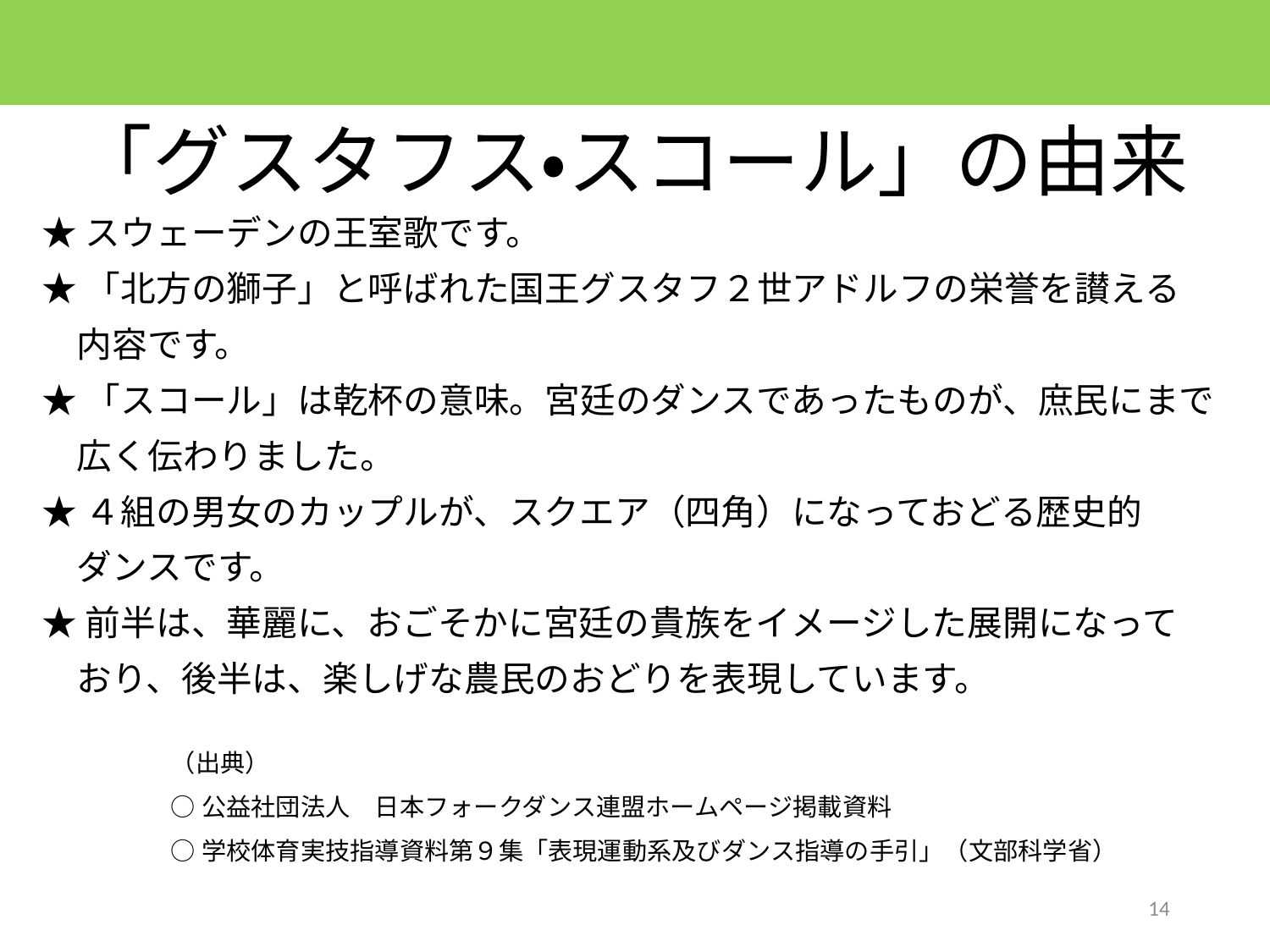

「グスタフス・スコール」の由来
★スウェーデンの王室歌です。
★「北方の獅子」と呼ばれた国王グスタフ２世アドルフの栄誉を讃える
　内容です。
★「スコール」は乾杯の意味。宮廷のダンスであったものが、庶民にまで
　広く伝わりました。
★４組の男女のカップルが、スクエア（四角）になっておどる歴史的
　ダンスです。
★前半は、華麗に、おごそかに宮廷の貴族をイメージした展開になって
　おり、後半は、楽しげな農民のおどりを表現しています。
（出典）
○公益社団法人　日本フォークダンス連盟ホームページ掲載資料
○学校体育実技指導資料第９集「表現運動系及びダンス指導の手引」（文部科学省）
14